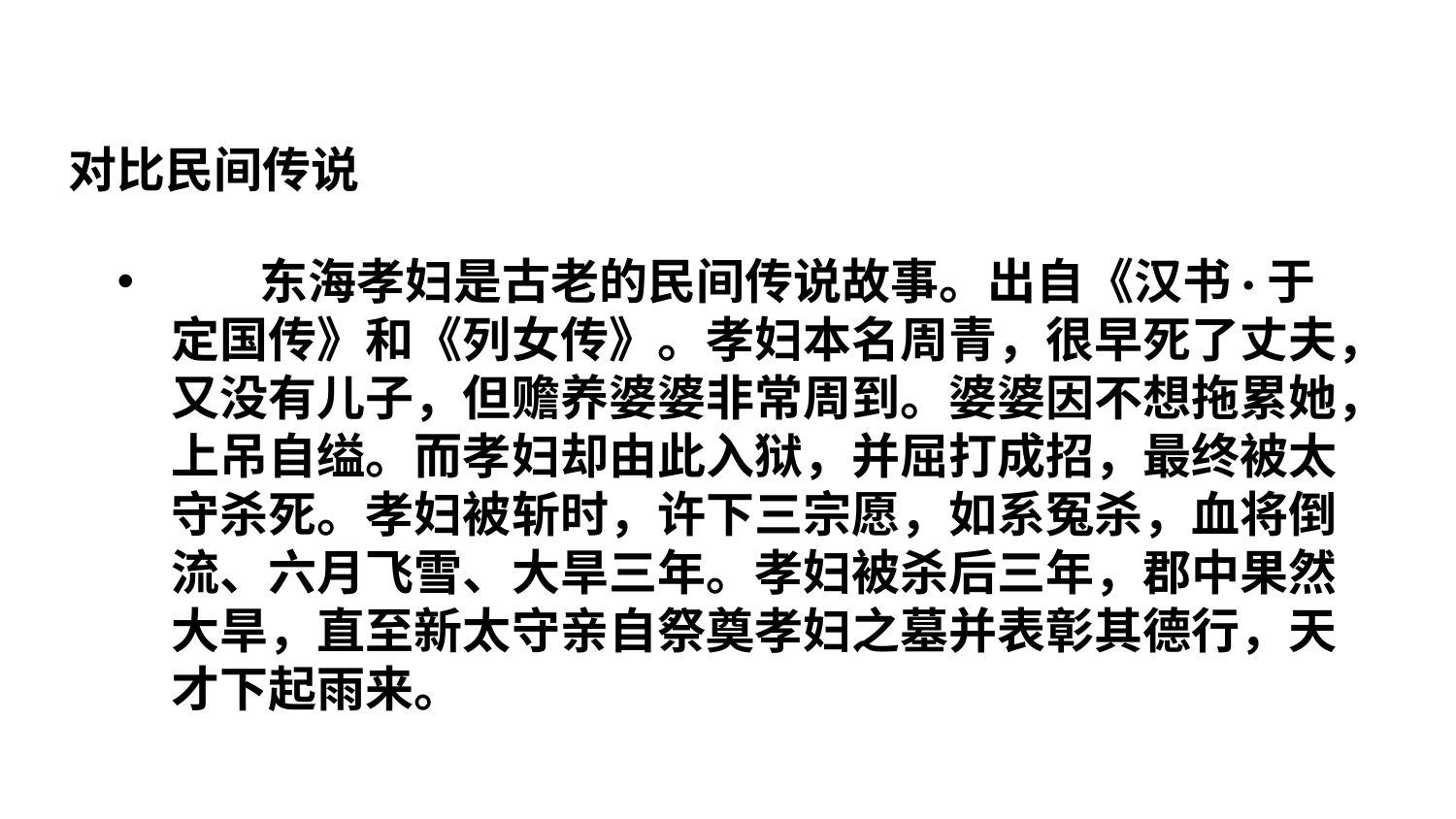

# 对比民间传说
       东海孝妇是古老的民间传说故事。出自《汉书·于定国传》和《列女传》。孝妇本名周青，很早死了丈夫，又没有儿子，但赡养婆婆非常周到。婆婆因不想拖累她，上吊自缢。而孝妇却由此入狱，并屈打成招，最终被太守杀死。孝妇被斩时，许下三宗愿，如系冤杀，血将倒流、六月飞雪、大旱三年。孝妇被杀后三年，郡中果然大旱，直至新太守亲自祭奠孝妇之墓并表彰其德行，天才下起雨来。